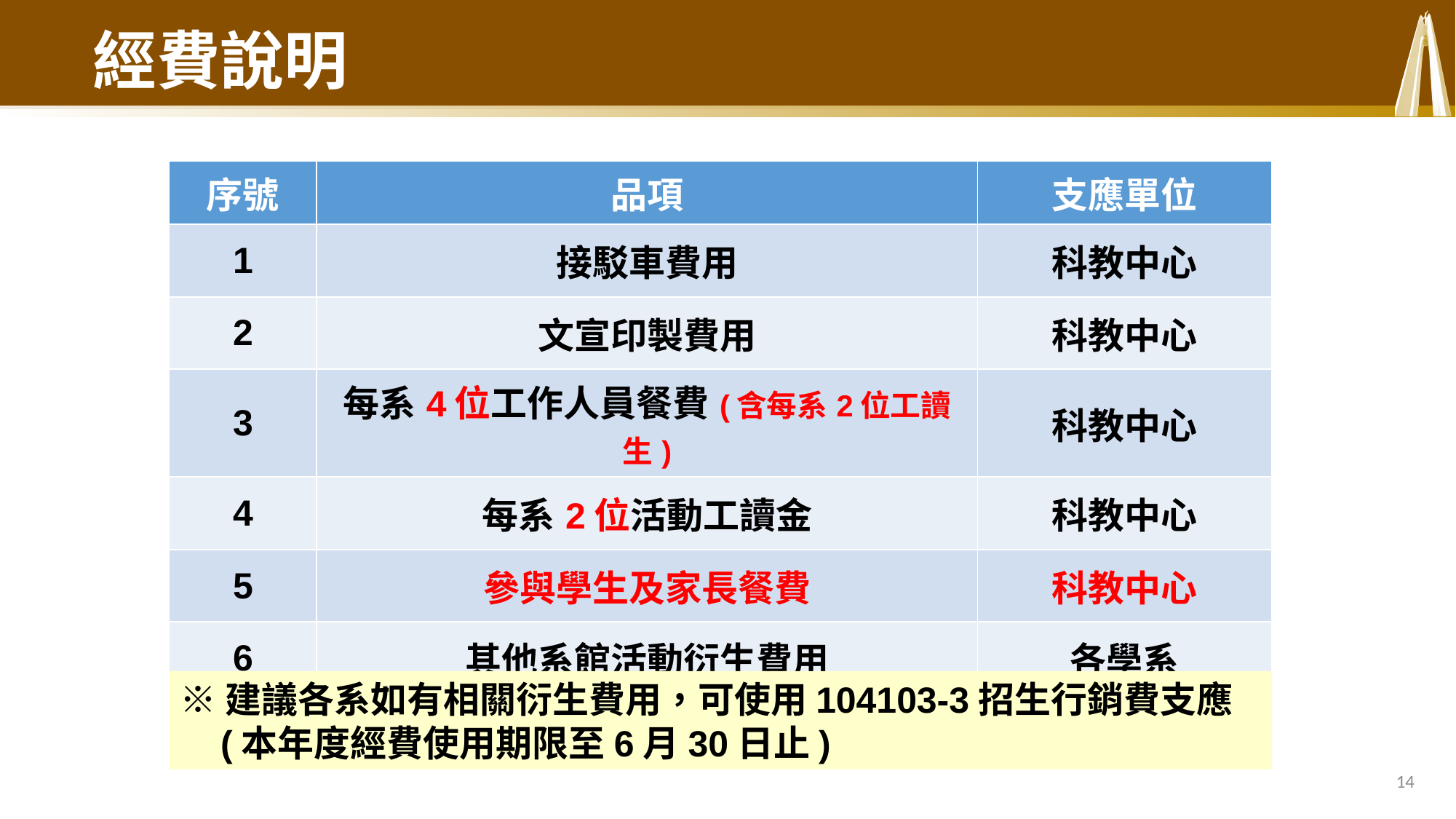

# 經費說明
| 序號 | 品項 | 支應單位 |
| --- | --- | --- |
| 1 | 接駁車費用 | 科教中心 |
| 2 | 文宣印製費用 | 科教中心 |
| 3 | 每系4位工作人員餐費(含每系2位工讀生) | 科教中心 |
| 4 | 每系2位活動工讀金 | 科教中心 |
| 5 | 參與學生及家長餐費 | 科教中心 |
| 6 | 其他系館活動衍生費用 | 各學系 |
※建議各系如有相關衍生費用，可使用104103-3招生行銷費支應
    (本年度經費使用期限至6月30日止)
14